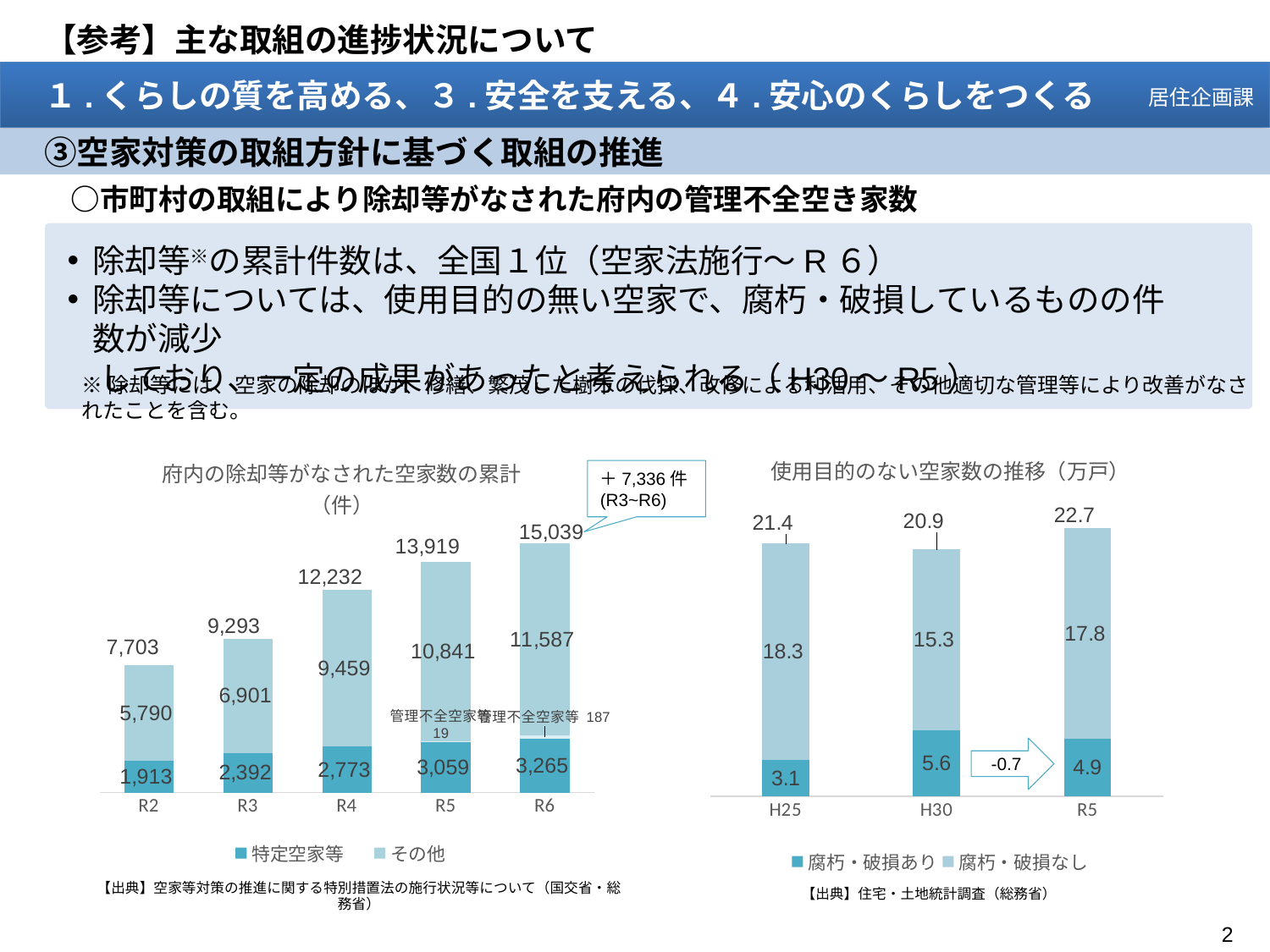

【参考】主な取組の進捗状況について
　１.くらしの質を高める、３.安全を支える、４.安心のくらしをつくる
居住企画課
　③空家対策の取組方針に基づく取組の推進
　　○市町村の取組により除却等がなされた府内の管理不全空き家数

除却等※の累計件数は、全国１位（空家法施行～R６）
除却等については、使用目的の無い空家で、腐朽・破損しているものの件数が減少
　しており、一定の成果があったと考えられる（H30～R5）
※除却等には、空家の除却のほか、修繕、繁茂した樹木の伐採、改修による利活用、その他適切な管理等により改善がなされたことを含む。

### Chart: 府内の除却等がなされた空家数の累計（件）

| Category | 特定空家等 | 管理不全空家等 | その他 | 合計 |
|---|---|---|---|---|
| R2 | 1913.0 | 0.0 | 5790.0 | 7703.0 |
| R3 | 2392.0 | 0.0 | 6901.0 | 9293.0 |
| R4 | 2773.0 | 0.0 | 9459.0 | 12232.0 |
| R5 | 3059.0 | 19.0 | 10841.0 | 13919.0 |
| R6 | 3265.0 | 187.0 | 11587.0 | 15039.0 |

### Chart: 使用目的のない空家数の推移（万戸）

| Category | 腐朽・破損あり | 腐朽・破損なし | 使用目的のない空き家 |
|---|---|---|---|
| H25 | 3.1 | 18.3 | 21.4 |
| H30 | 5.6 | 15.3 | 20.9 |
| R5 | 4.9 | 17.8 | 22.7 |
＋7,336件
(R3~R6)
-0.7
【出典】空家等対策の推進に関する特別措置法の施行状況等について（国交省・総務省）
【出典】住宅・土地統計調査（総務省）
2